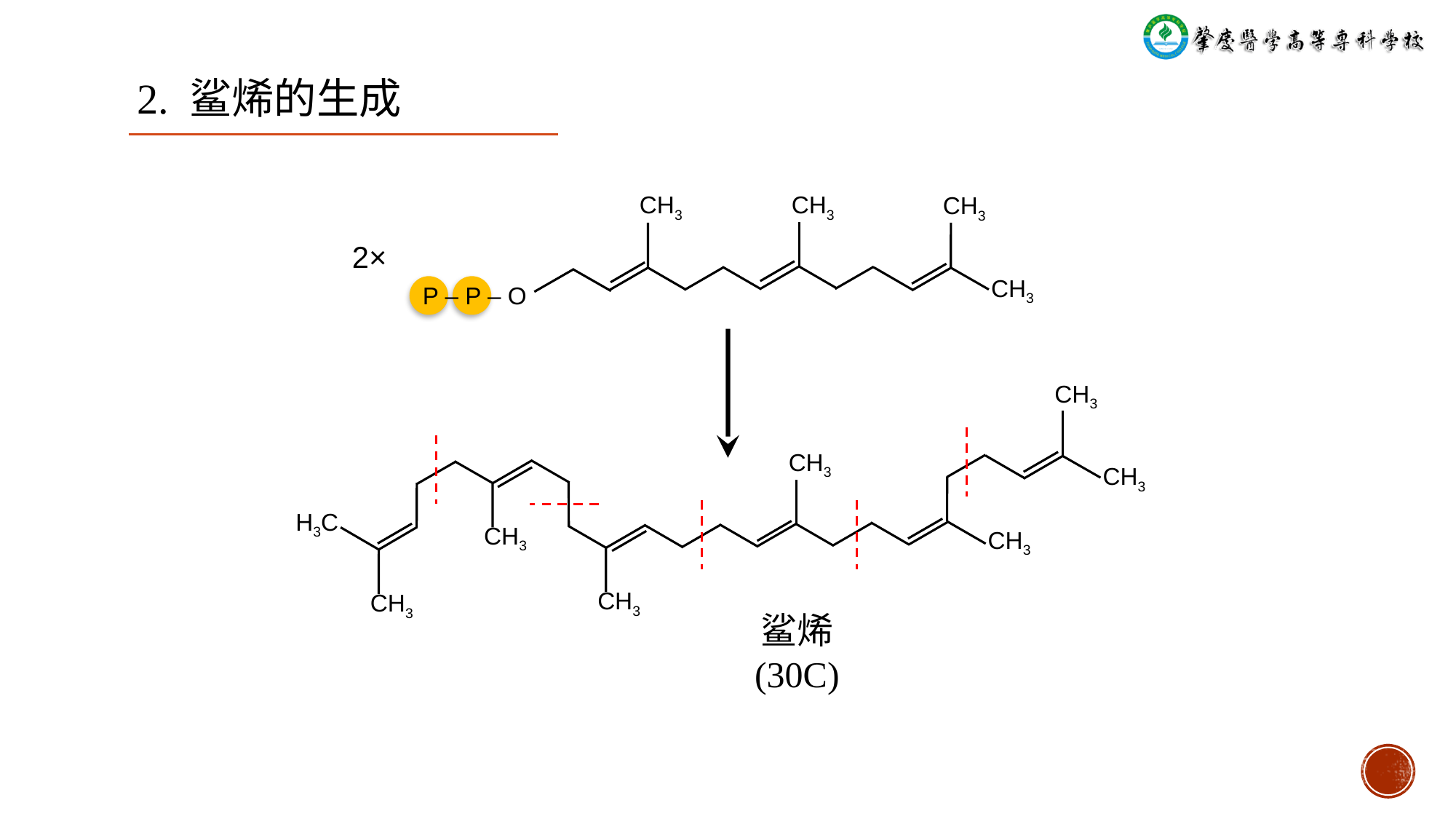

# 2. 鲨烯的生成
CH3
CH3
CH3

CH3
P ‒ P ‒ O
2×
CH3
CH3
CH3
H3C
CH3
CH3
CH3
CH3

鲨烯
(30C)